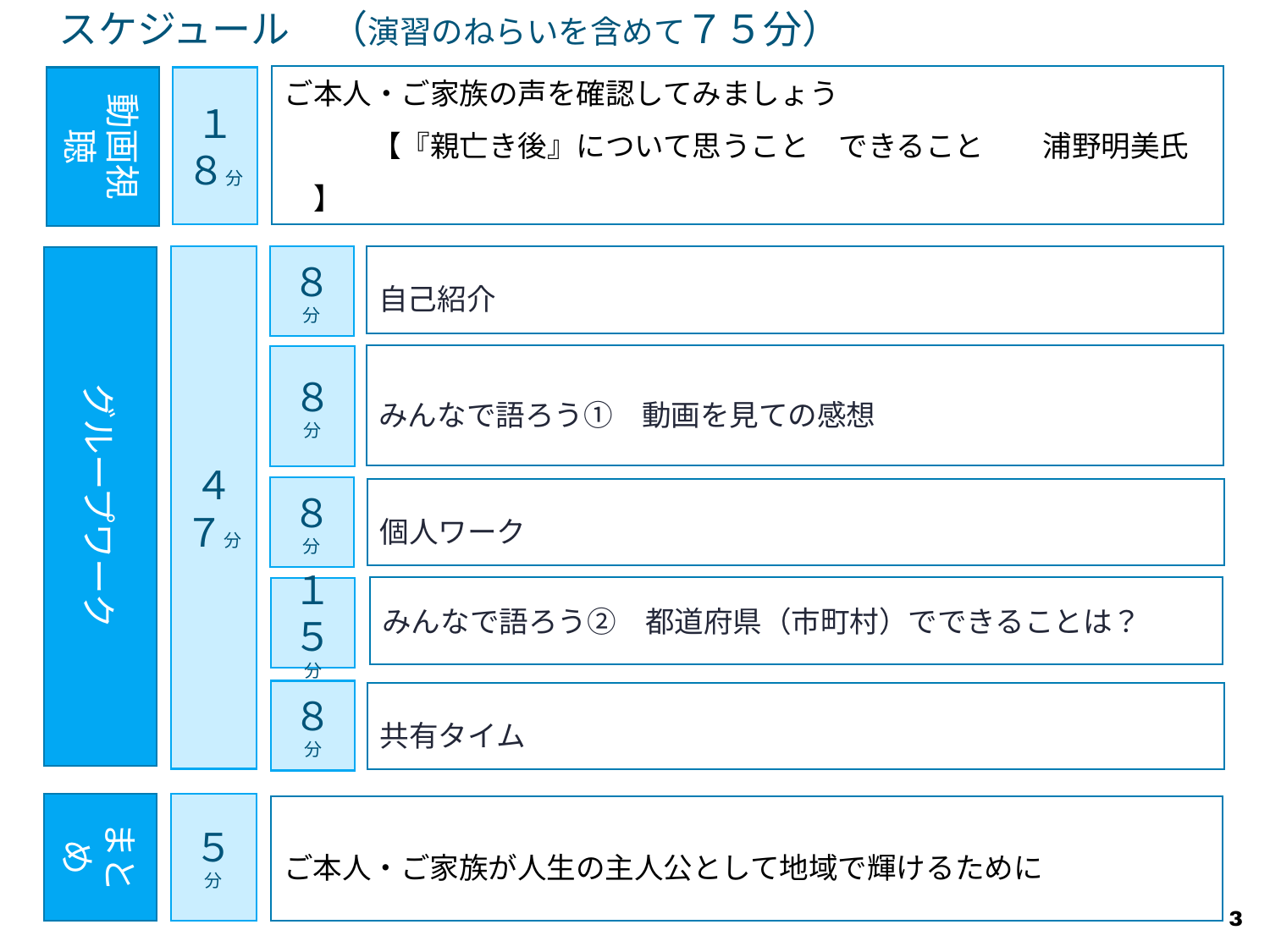

# スケジュール　（演習のねらいを含めて７５分）

ご本人・ご家族の声を確認してみましょう
　　　【『親亡き後』について思うこと　できること　　浦野明美氏　】

動画視聴
１８分
４７分
８
分
自己紹介
グループワーク
みんなで語ろう①　動画を見ての感想
８
分
８
分
個人ワーク

みんなで語ろう②　都道府県（市町村）でできることは？

１５
分
８
分
共有タイム
まとめ
５
分

ご本人・ご家族が人生の主人公として地域で輝けるために

3